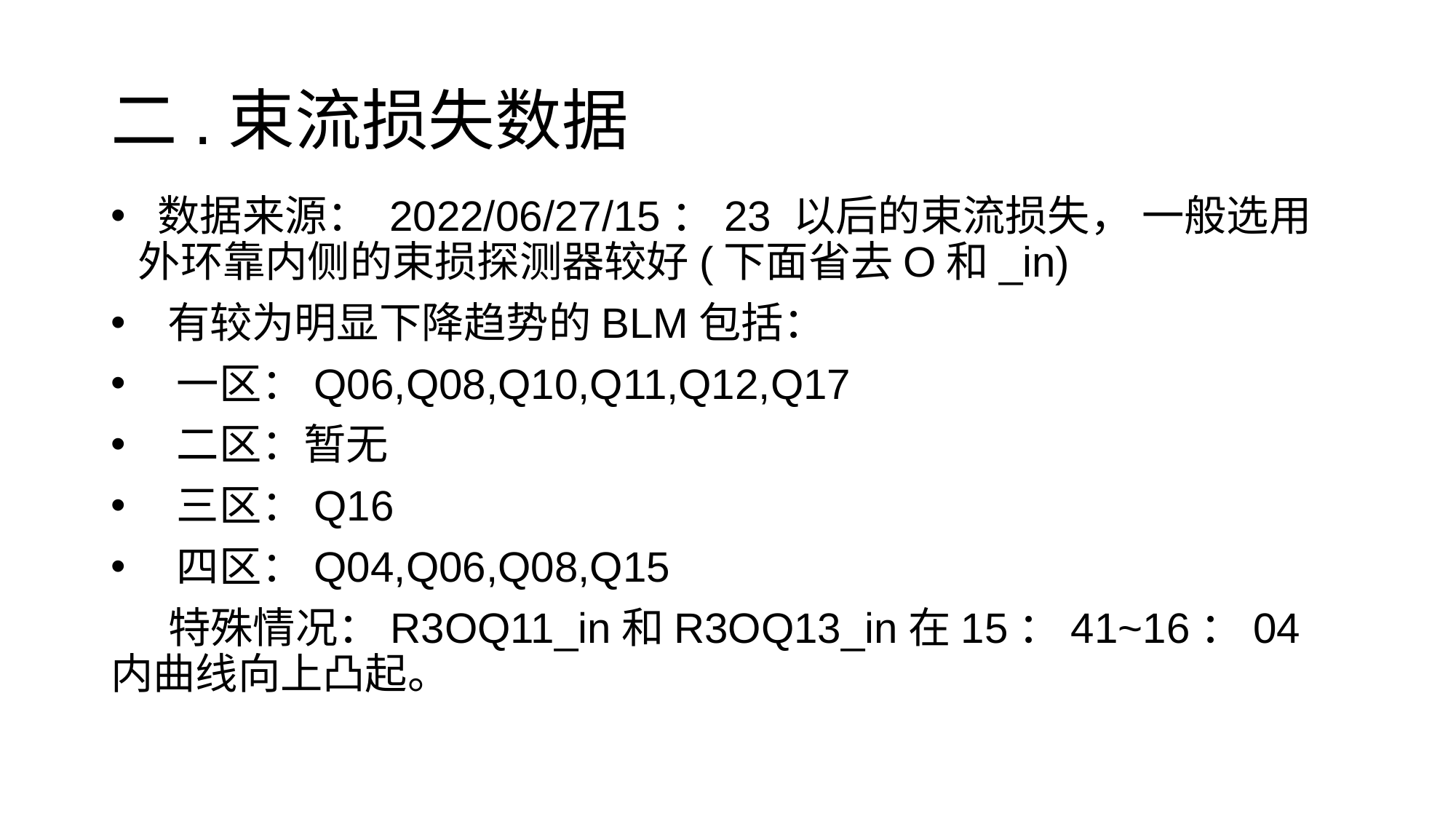

# 二.束流损失数据
 数据来源： 2022/06/27/15：23 以后的束流损失， 一般选用外环靠内侧的束损探测器较好(下面省去O和_in)
  有较为明显下降趋势的BLM包括：
   一区：Q06,Q08,Q10,Q11,Q12,Q17
   二区：暂无
   三区：Q16
   四区：Q04,Q06,Q08,Q15
     特殊情况：R3OQ11_in和R3OQ13_in在15：41~16：04内曲线向上凸起。